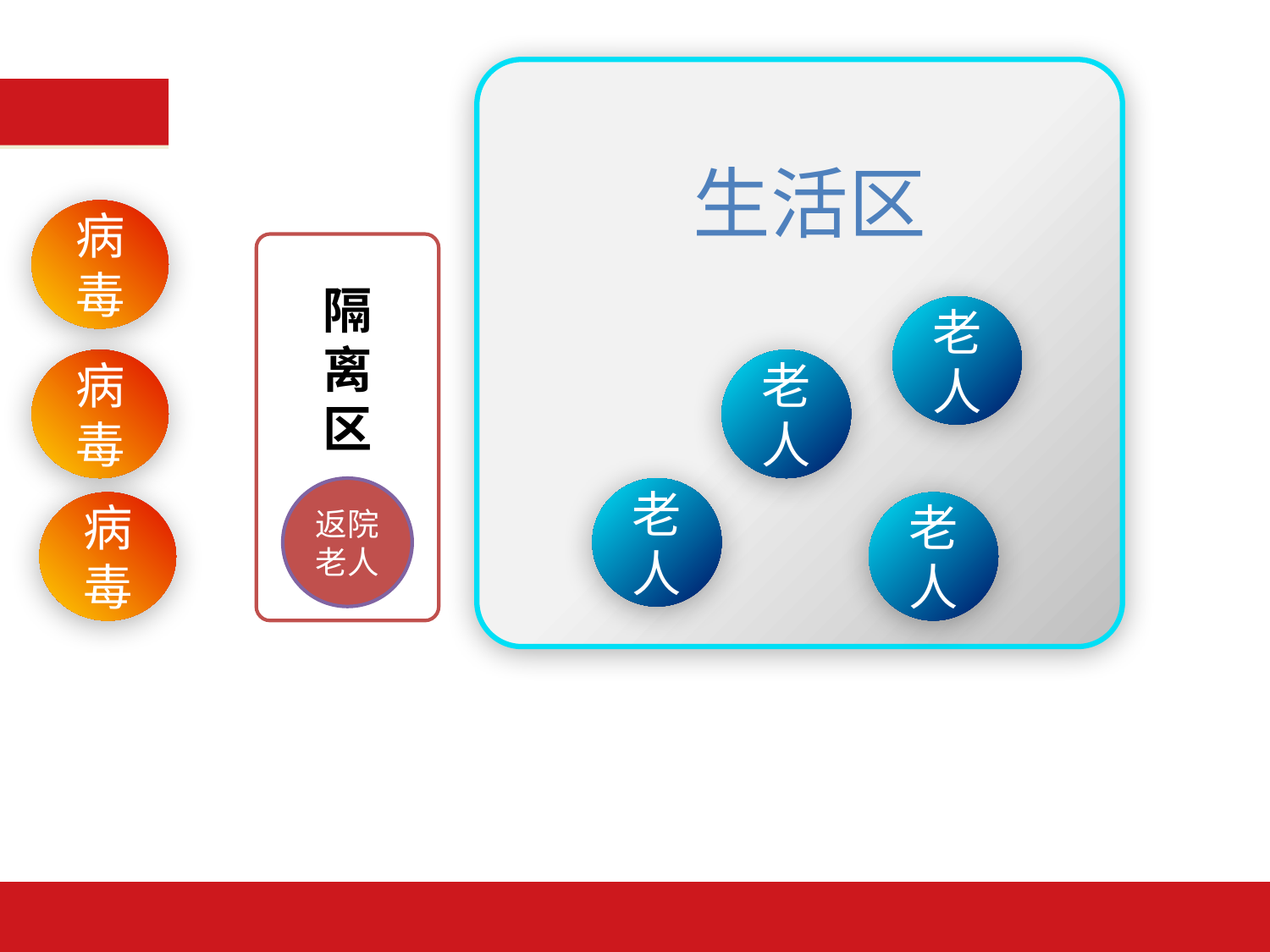

生活区
病毒

隔
离
区

老人
病毒
老人
返院老人
老人
病毒
老人